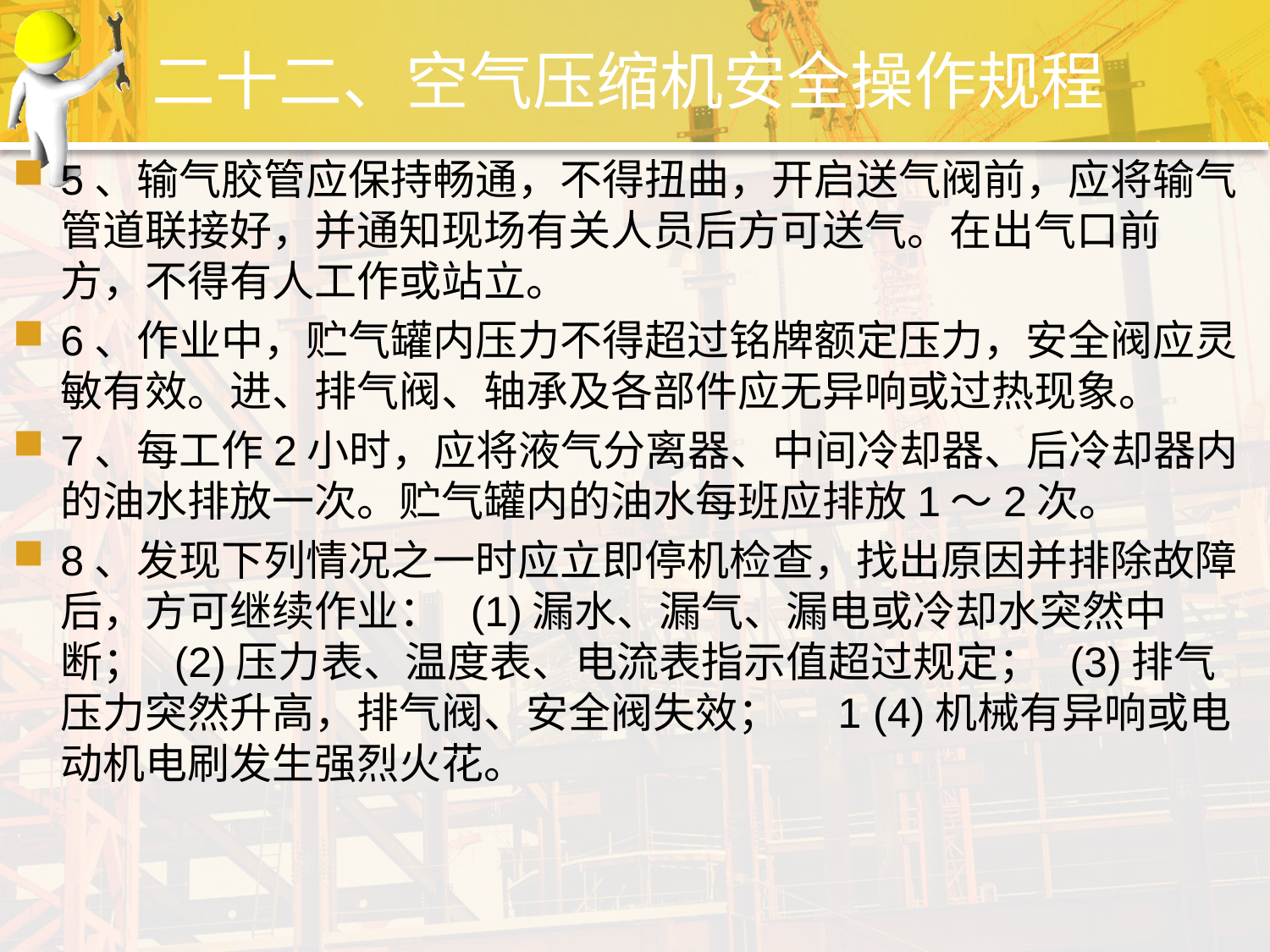

# 二十二、空气压缩机安全操作规程
5、输气胶管应保持畅通，不得扭曲，开启送气阀前，应将输气管道联接好，并通知现场有关人员后方可送气。在出气口前方，不得有人工作或站立。
6、作业中，贮气罐内压力不得超过铭牌额定压力，安全阀应灵敏有效。进、排气阀、轴承及各部件应无异响或过热现象。
7、每工作2小时，应将液气分离器、中间冷却器、后冷却器内的油水排放一次。贮气罐内的油水每班应排放1～2次。
8、发现下列情况之一时应立即停机检查，找出原因并排除故障后，方可继续作业：  (1)漏水、漏气、漏电或冷却水突然中断；  (2)压力表、温度表、电流表指示值超过规定；  (3)排气压力突然升高，排气阀、安全阀失效；     1 (4)机械有异响或电动机电刷发生强烈火花。